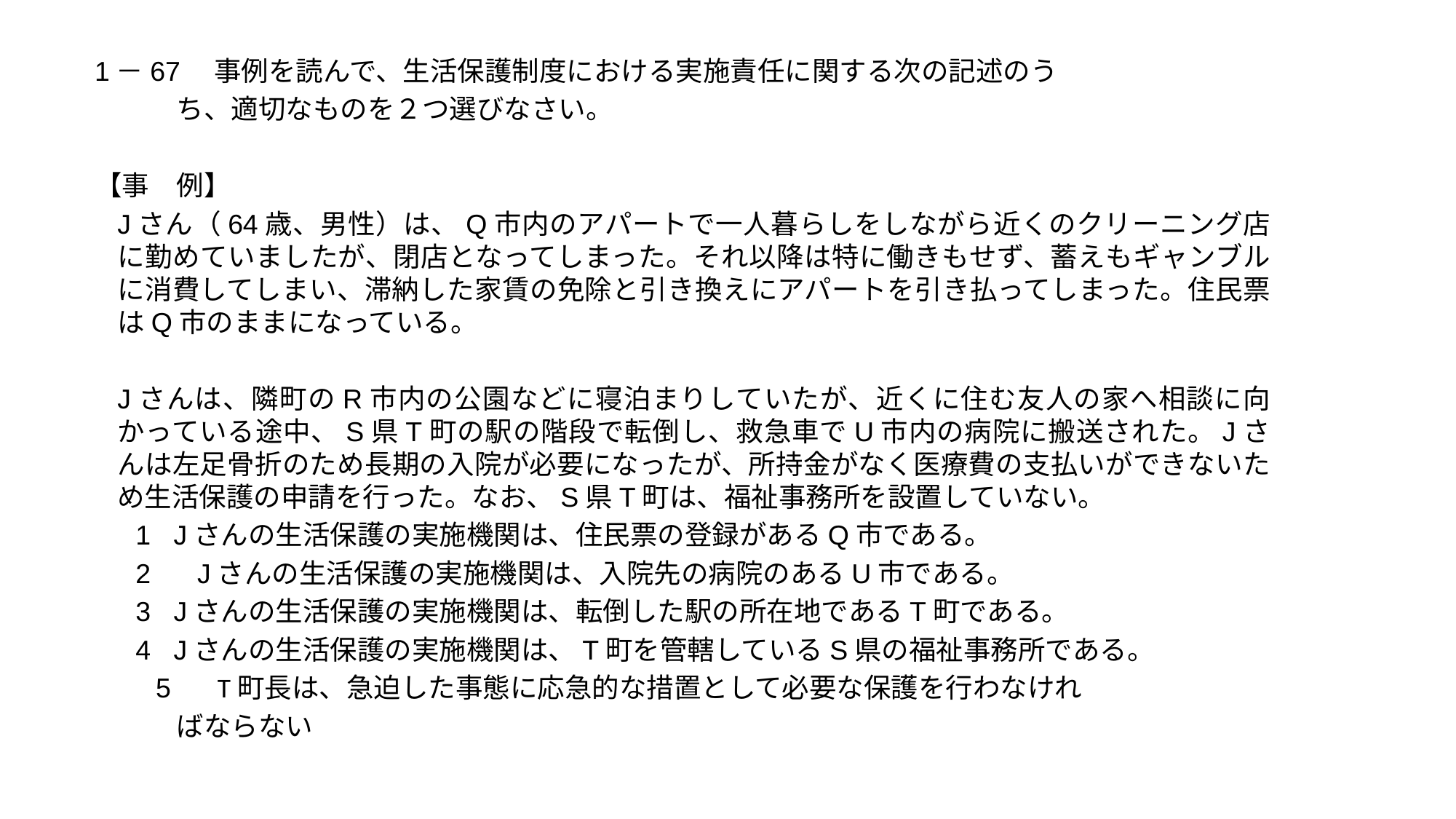

1－67　事例を読んで、生活保護制度における実施責任に関する次の記述のう
　　　ち、適切なものを２つ選びなさい。

【事　例】
Jさん（64歳、男性）は、Q市内のアパートで一人暮らしをしながら近くのクリーニング店に勤めていましたが、閉店となってしまった。それ以降は特に働きもせず、蓄えもギャンブルに消費してしまい、滞納した家賃の免除と引き換えにアパートを引き払ってしまった。住民票はQ市のままになっている。

Jさんは、隣町のR市内の公園などに寝泊まりしていたが、近くに住む友人の家へ相談に向かっている途中、S県T町の駅の階段で転倒し、救急車でU市内の病院に搬送された。Jさんは左足骨折のため長期の入院が必要になったが、所持金がなく医療費の支払いができないため生活保護の申請を行った。なお、S県T町は、福祉事務所を設置していない。
1   Jさんの生活保護の実施機関は、住民票の登録があるQ市である。
2　 Jさんの生活保護の実施機関は、入院先の病院のあるU市である。
3   Jさんの生活保護の実施機関は、転倒した駅の所在地であるT町である。
4   Jさんの生活保護の実施機関は、T町を管轄しているS県の福祉事務所である。
　　5　 T町長は、急迫した事態に応急的な措置として必要な保護を行わなけれ
　　　ばならない